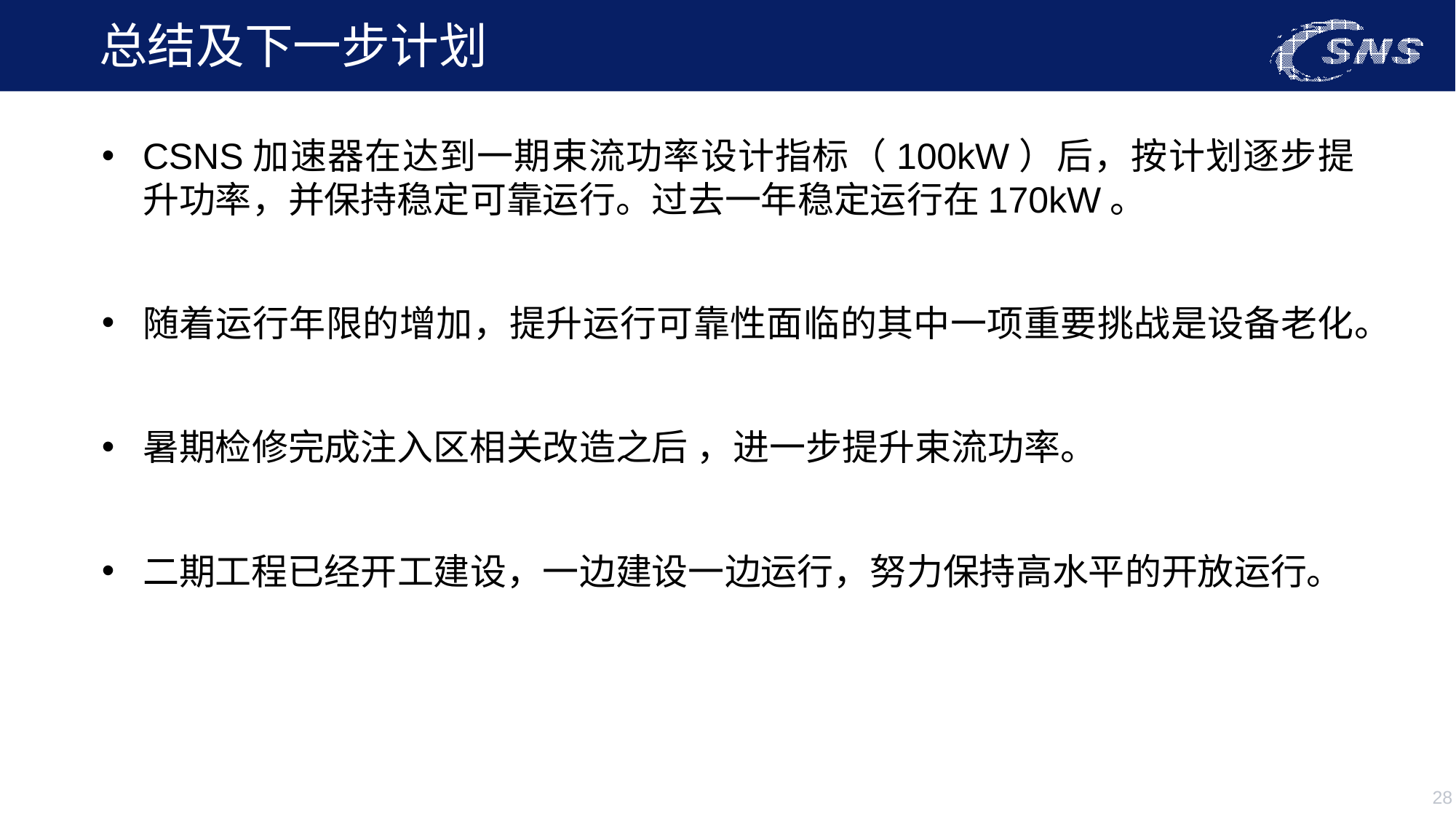

总结及下一步计划
CSNS加速器在达到一期束流功率设计指标（100kW）后，按计划逐步提升功率，并保持稳定可靠运行。过去一年稳定运行在170kW。

随着运行年限的增加，提升运行可靠性面临的其中一项重要挑战是设备老化。

暑期检修完成注入区相关改造之后 ，进一步提升束流功率。

二期工程已经开工建设，一边建设一边运行，努力保持高水平的开放运行。